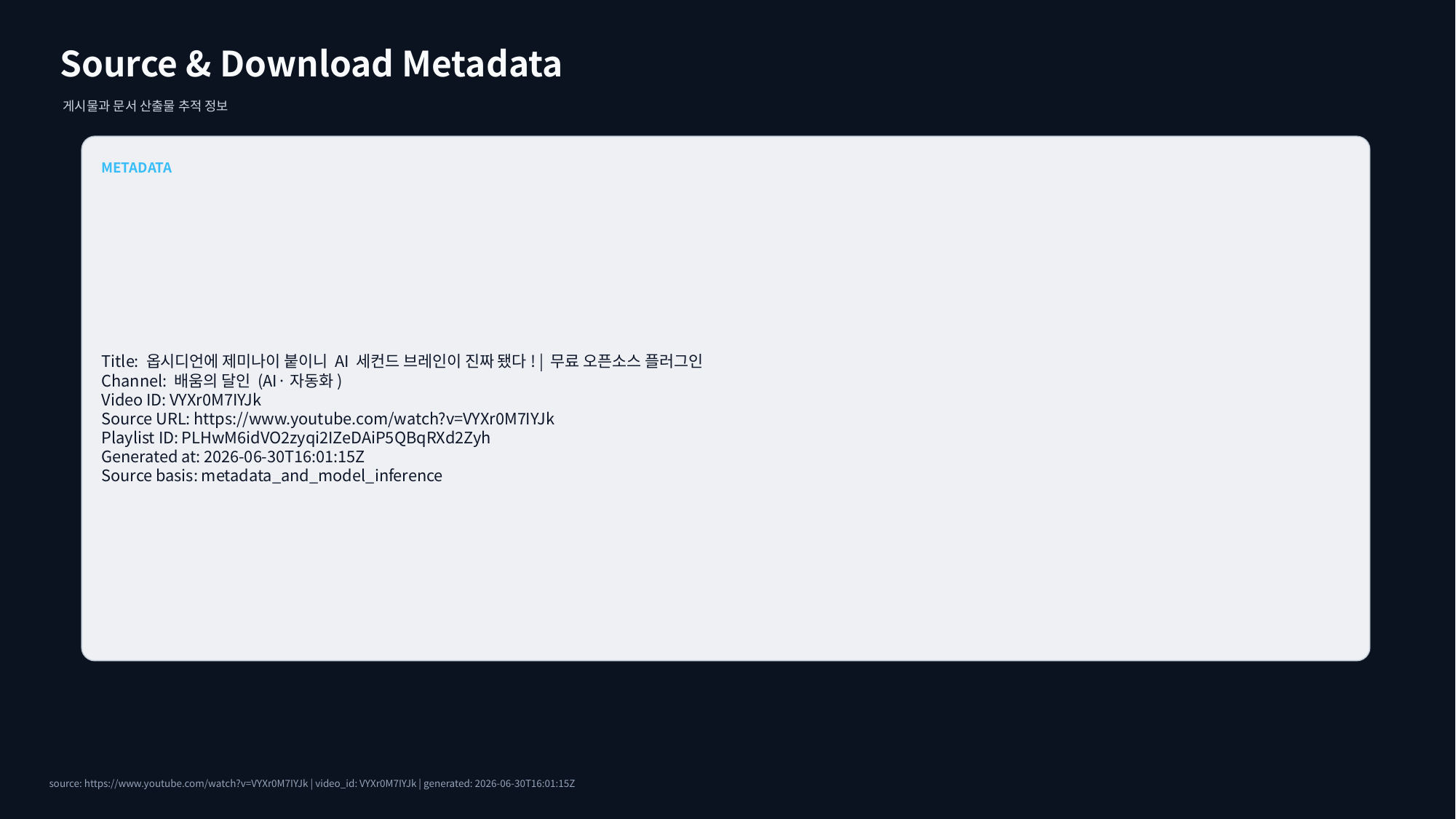

Source & Download Metadata
게시물과 문서 산출물 추적 정보

METADATA
Title: 옵시디언에 제미나이 붙이니 AI 세컨드 브레인이 진짜 됐다! | 무료 오픈소스 플러그인
Channel: 배움의 달인 (AI·자동화)
Video ID: VYXr0M7IYJk
Source URL: https://www.youtube.com/watch?v=VYXr0M7IYJk
Playlist ID: PLHwM6idVO2zyqi2IZeDAiP5QBqRXd2Zyh
Generated at: 2026-06-30T16:01:15Z
Source basis: metadata_and_model_inference
source: https://www.youtube.com/watch?v=VYXr0M7IYJk | video_id: VYXr0M7IYJk | generated: 2026-06-30T16:01:15Z